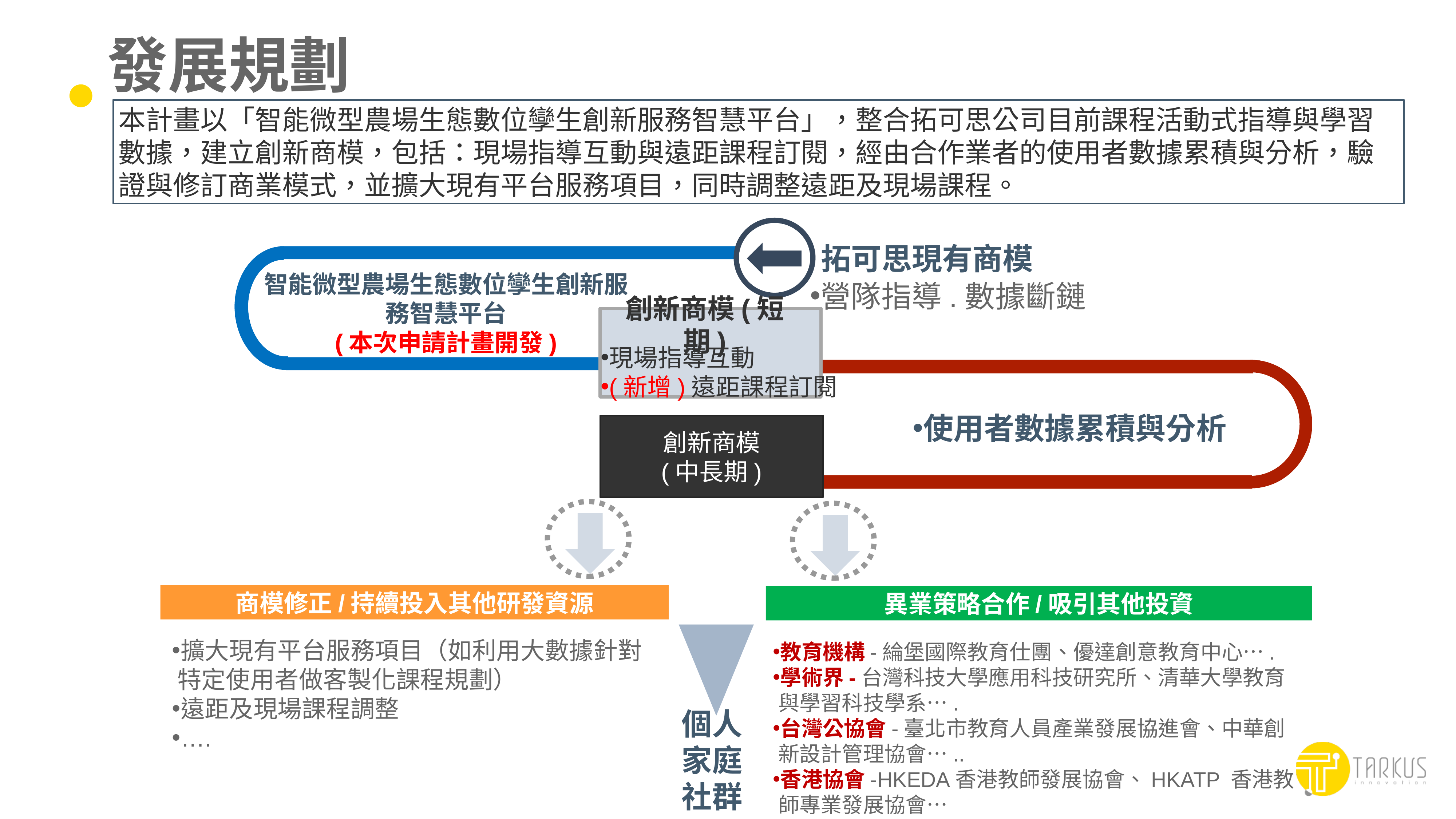

# 發展規劃
本計畫以「智能微型農場生態數位孿生創新服務智慧平台」，整合拓可思公司目前課程活動式指導與學習數據，建立創新商模，包括：現場指導互動與遠距課程訂閱，經由合作業者的使用者數據累積與分析，驗證與修訂商業模式，並擴大現有平台服務項目，同時調整遠距及現場課程。

拓可思現有商模
營隊指導.數據斷鏈

智能微型農場生態數位孿生創新服務智慧平台
(本次申請計畫開發)

創新商模(短期)

現場指導互動
(新增)遠距課程訂閱

使用者數據累積與分析
創新商模
(中長期)

商模修正/持續投入其他研發資源
擴大現有平台服務項目（如利用大數據針對特定使用者做客製化課程規劃）
遠距及現場課程調整
….
異業策略合作/吸引其他投資
教育機構-綸堡國際教育仕團、優達創意教育中心….
學術界-台灣科技大學應用科技研究所、清華大學教育與學習科技學系….
台灣公協會-臺北市教育人員產業發展協進會、中華創新設計管理協會…..
香港協會-HKEDA香港教師發展協會、HKATP 香港教師專業發展協會…

個人
家庭
社群